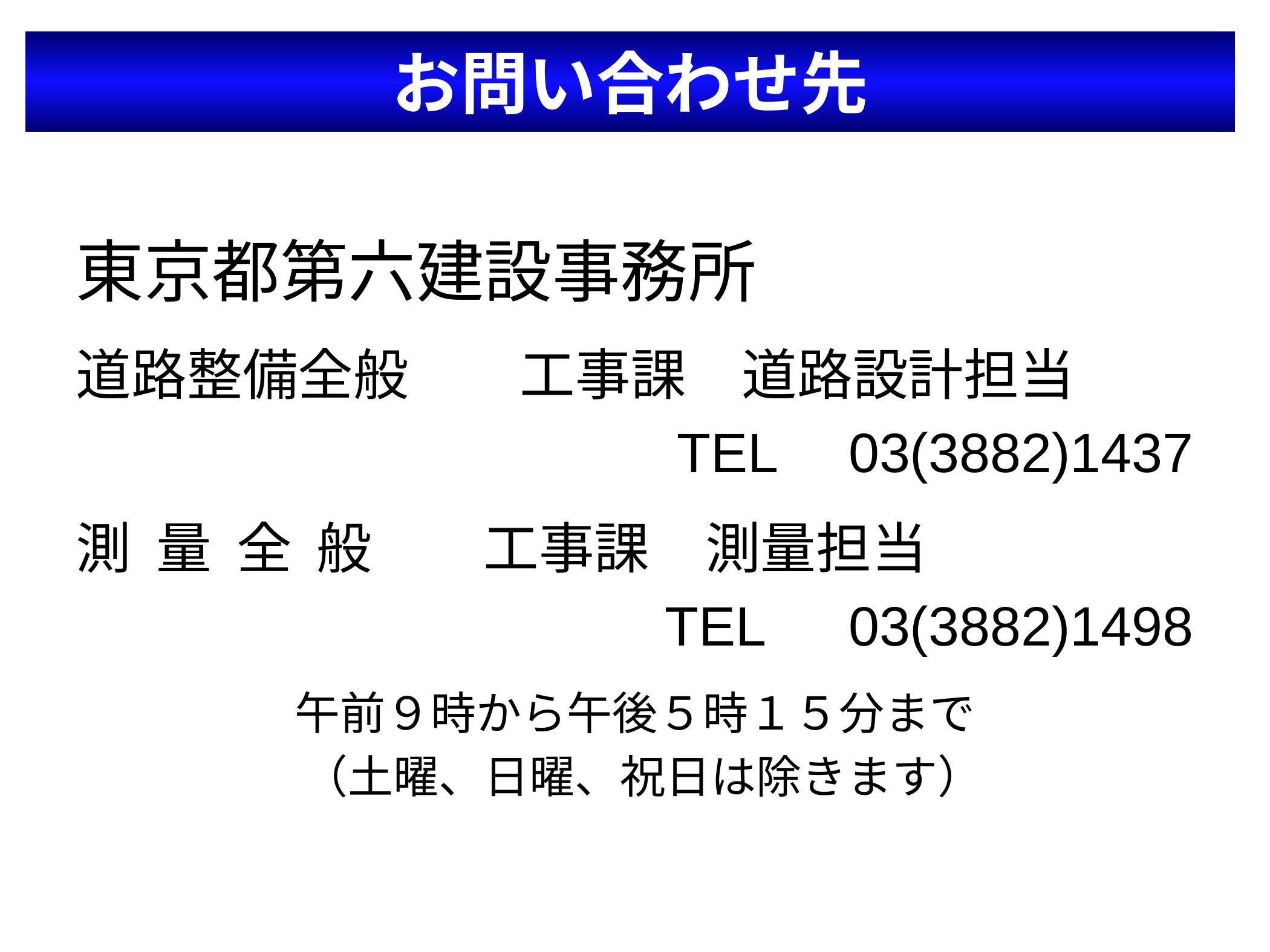

お問い合わせ先
東京都第六建設事務所

道路整備全般　　工事課　道路設計担当
TEL　03(3882)1437

測  量  全  般　　工事課　測量担当
TEL　03(3882)1498

午前９時から午後５時１５分まで
　　　　　（土曜、日曜、祝日は除きます）